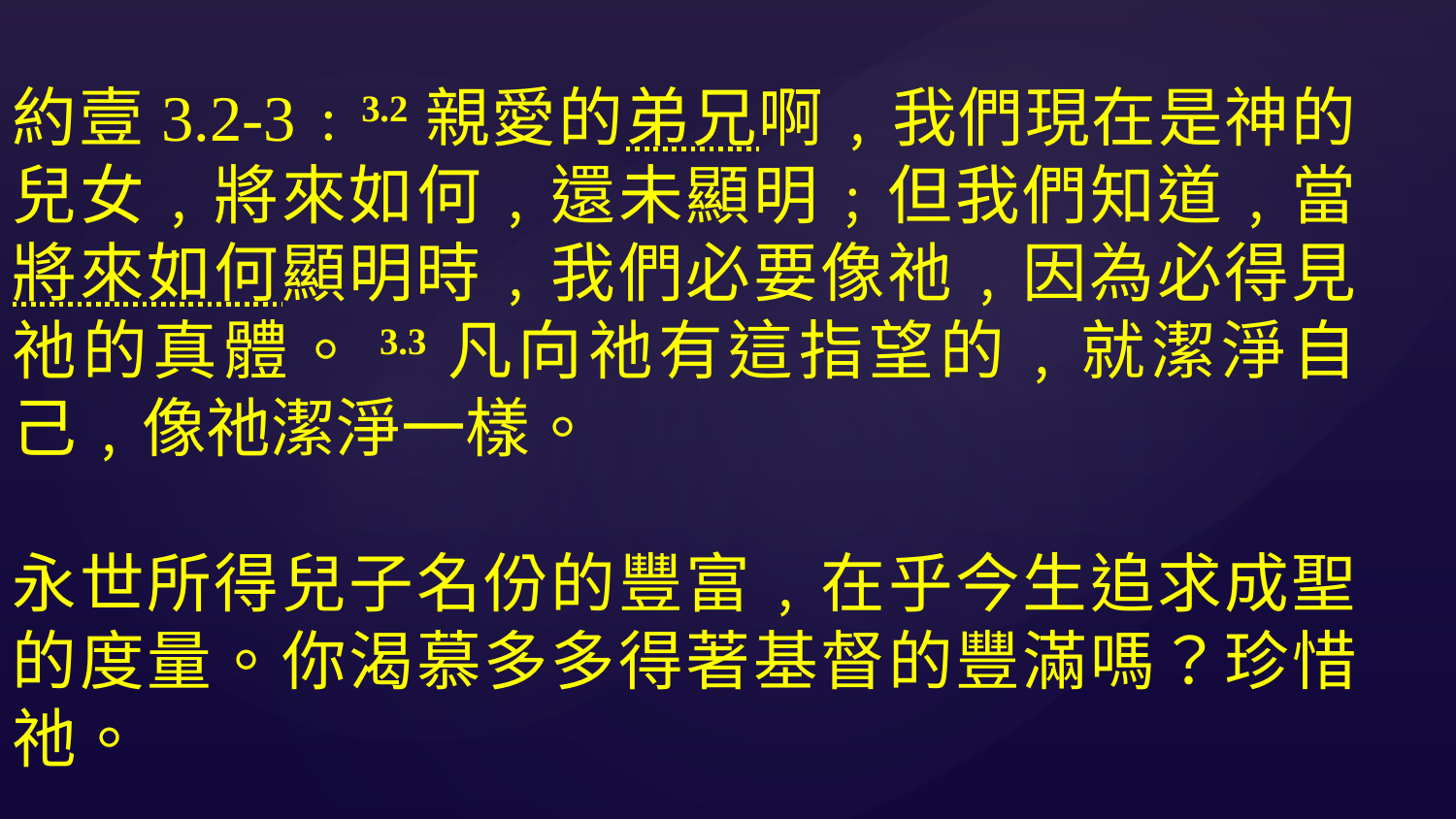

約壹3.2-3﹕3.2親愛的弟兄啊﹐我們現在是神的兒女﹐將來如何﹐還未顯明﹔但我們知道﹐當將來如何顯明時﹐我們必要像祂﹐因為必得見祂的真體。3.3凡向祂有這指望的﹐就潔淨自己﹐像祂潔淨一樣。

永世所得兒子名份的豐富﹐在乎今生追求成聖的度量。你渴慕多多得著基督的豐滿嗎？珍惜祂。